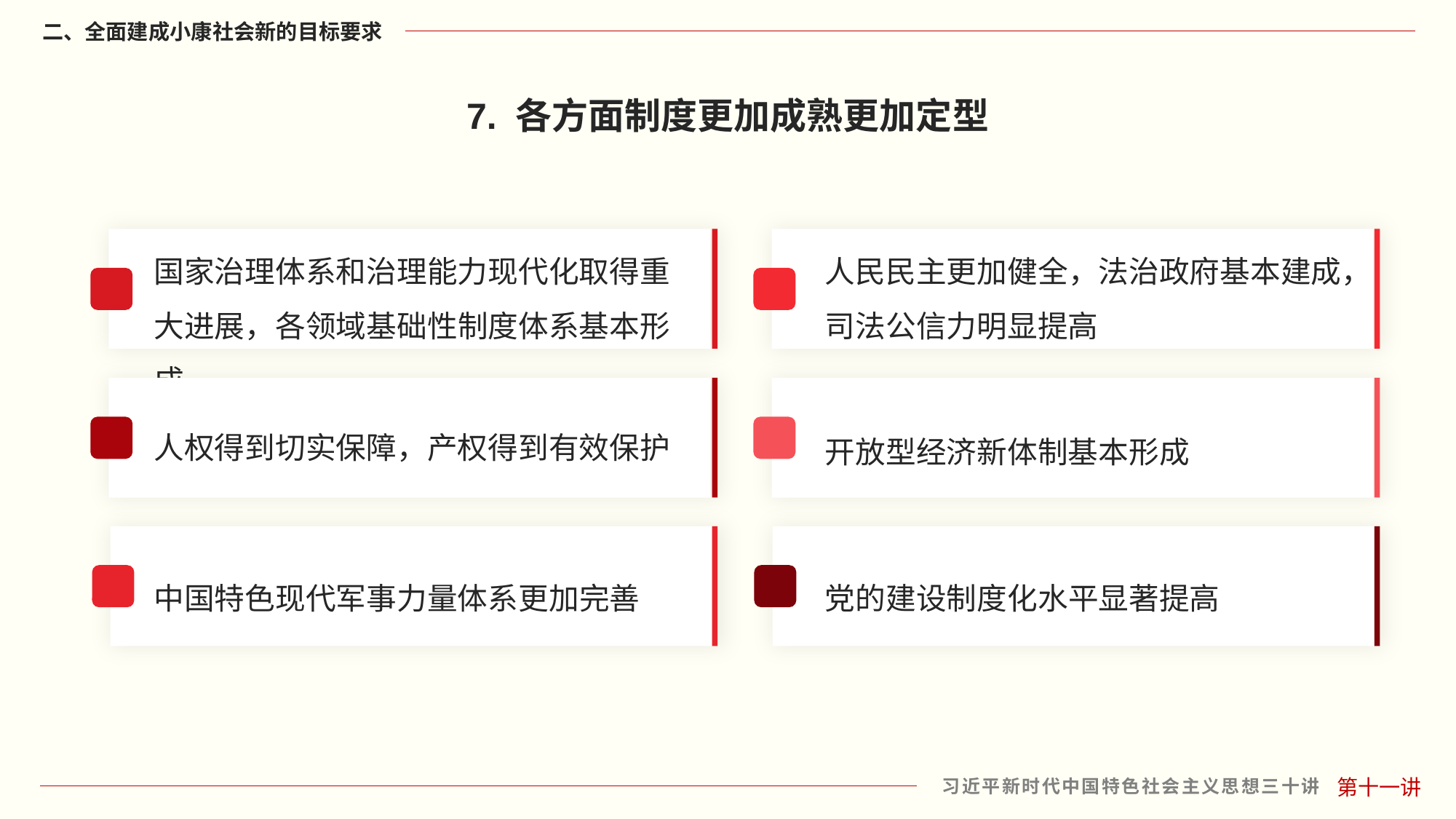

7. 各方面制度更加成熟更加定型

国家治理体系和治理能力现代化取得重大进展，各领域基础性制度体系基本形成

人民民主更加健全，法治政府基本建成，司法公信力明显提高

人权得到切实保障，产权得到有效保护

开放型经济新体制基本形成

中国特色现代军事力量体系更加完善

党的建设制度化水平显著提高